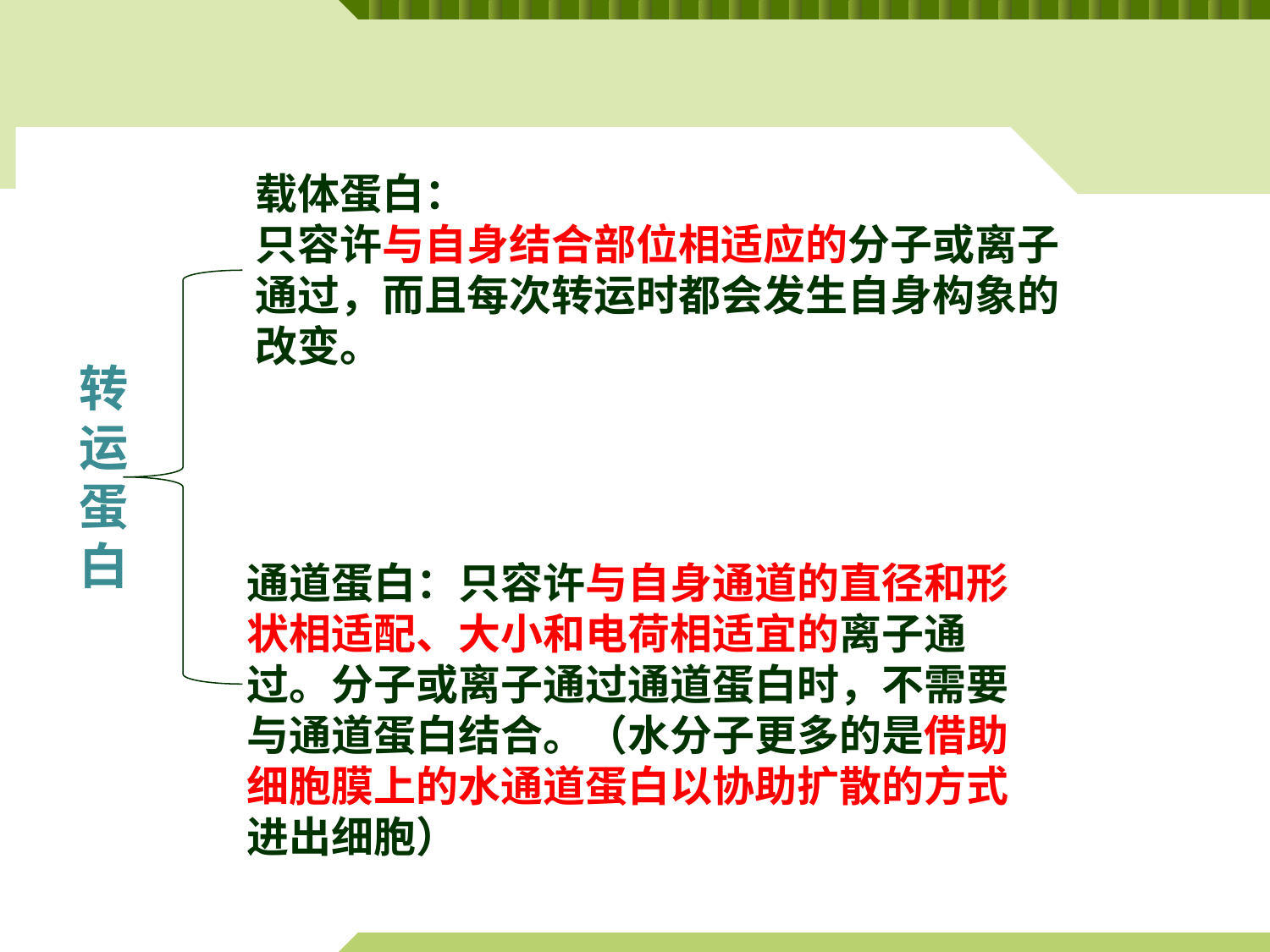

载体蛋白：
只容许与自身结合部位相适应的分子或离子通过，而且每次转运时都会发生自身构象的改变。

转运蛋白
通道蛋白：只容许与自身通道的直径和形状相适配、大小和电荷相适宜的离子通过。分子或离子通过通道蛋白时，不需要与通道蛋白结合。（水分子更多的是借助细胞膜上的水通道蛋白以协助扩散的方式进出细胞）